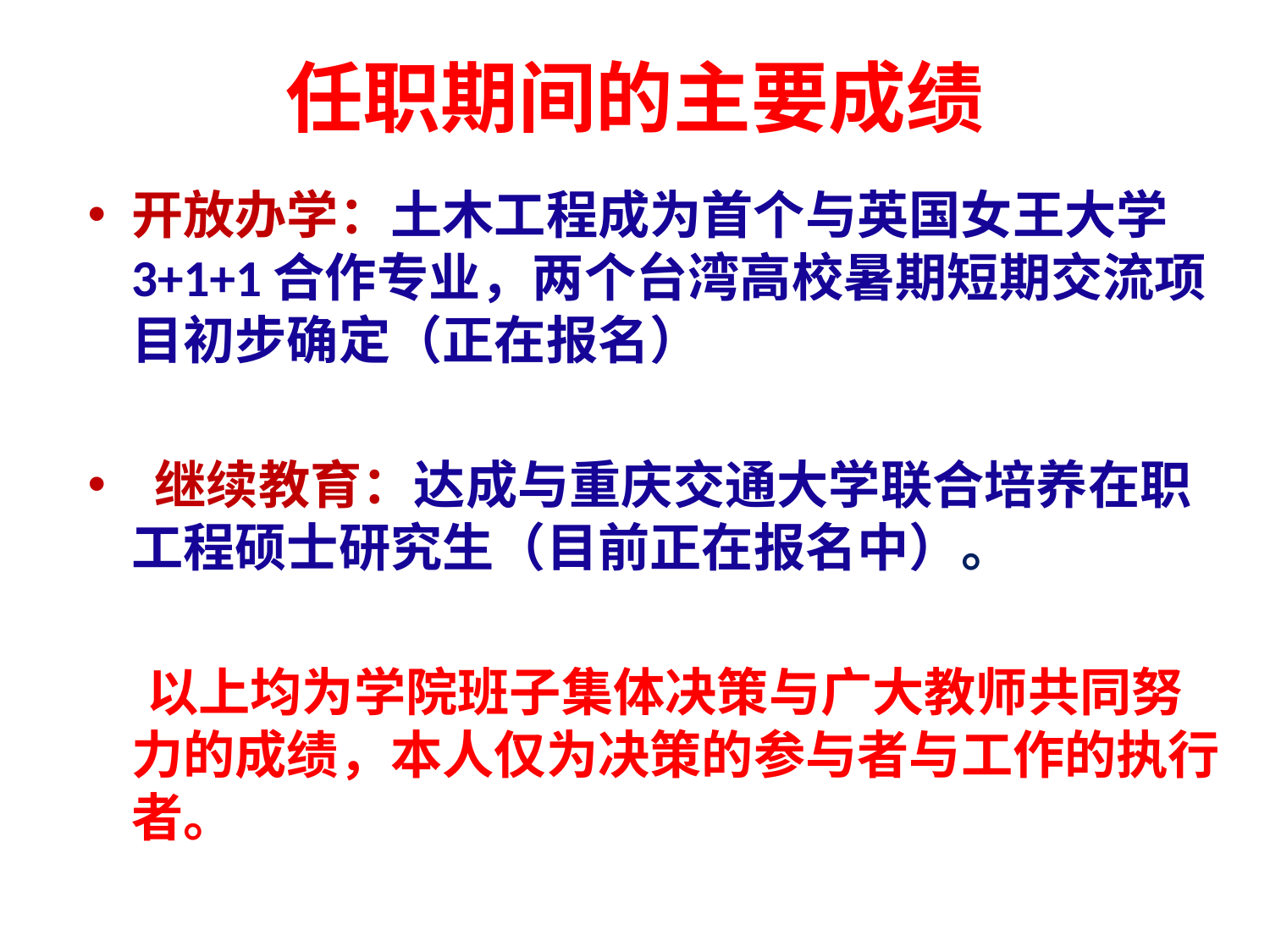

# 任职期间的主要成绩
开放办学：土木工程成为首个与英国女王大学3+1+1合作专业，两个台湾高校暑期短期交流项目初步确定（正在报名）

 继续教育：达成与重庆交通大学联合培养在职工程硕士研究生（目前正在报名中）。

    以上均为学院班子集体决策与广大教师共同努力的成绩，本人仅为决策的参与者与工作的执行者。